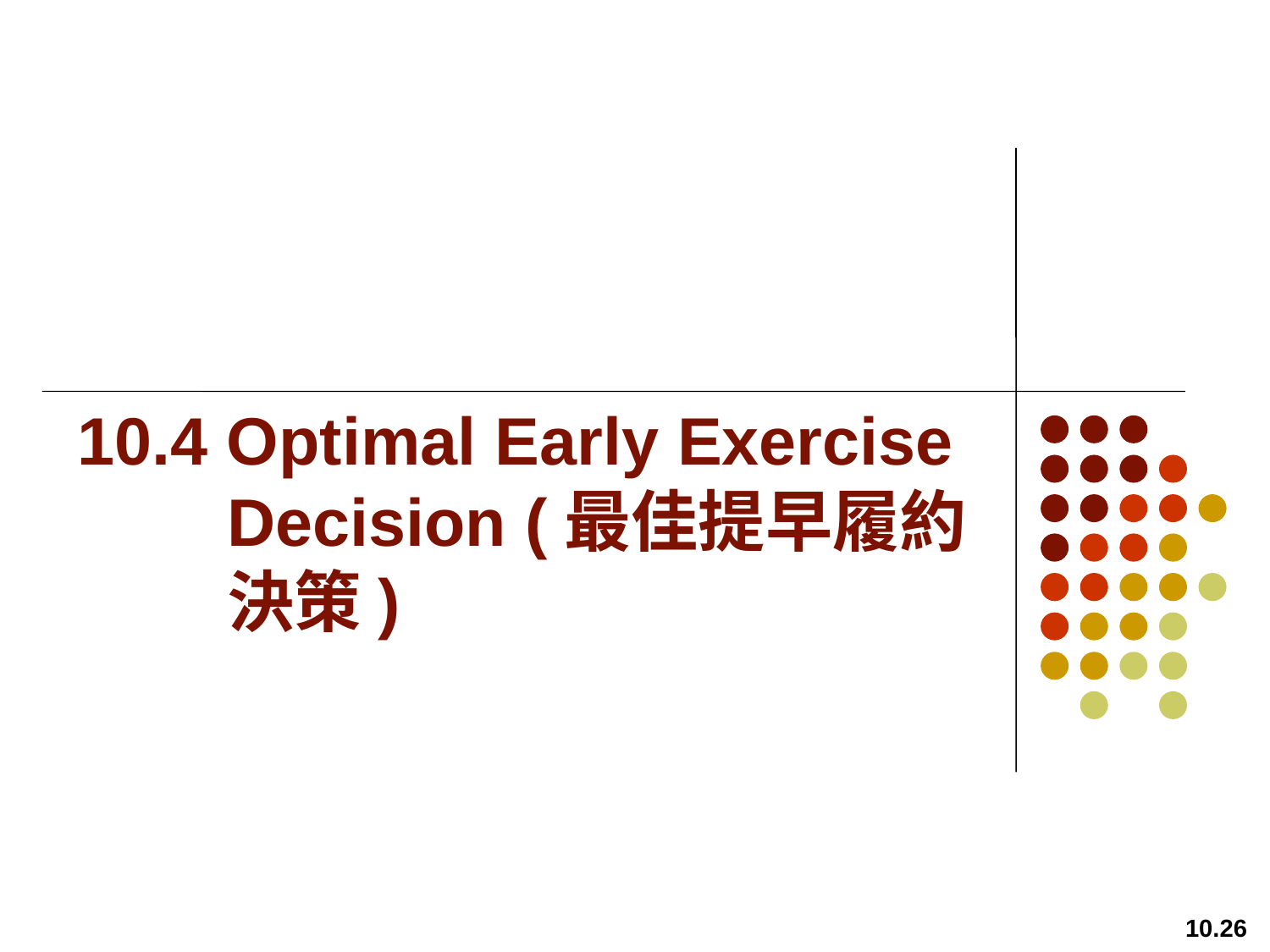

# 10.4 Optimal Early Exercise Decision (最佳提早履約決策)
10.26